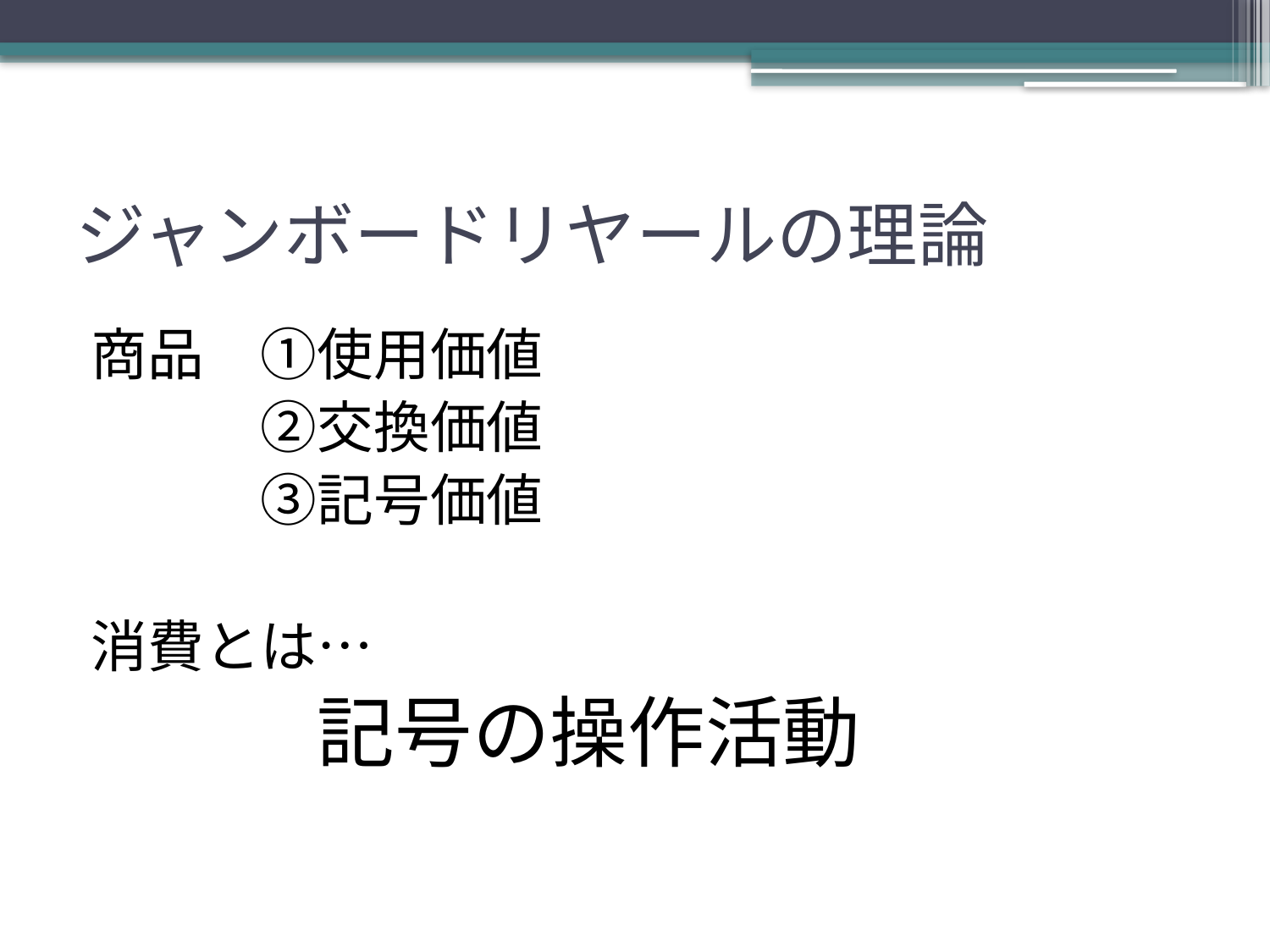

# ジャンボードリヤールの理論
商品　①使用価値
　　　②交換価値
　　　③記号価値

消費とは…
　　　　記号の操作活動